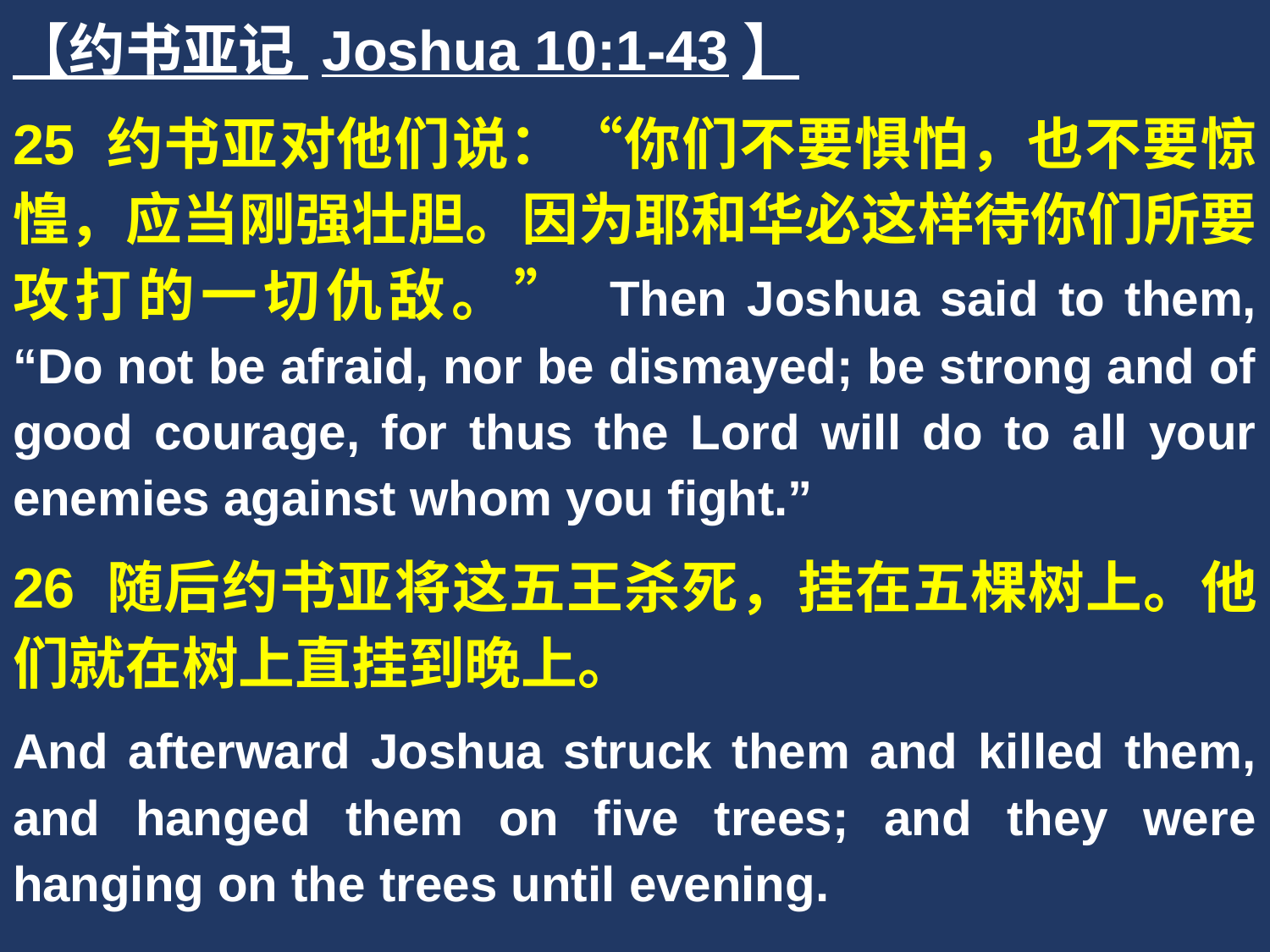

【约书亚记 Joshua 10:1-43】
25 约书亚对他们说：“你们不要惧怕，也不要惊惶，应当刚强壮胆。因为耶和华必这样待你们所要攻打的一切仇敌。” Then Joshua said to them, “Do not be afraid, nor be dismayed; be strong and of good courage, for thus the Lord will do to all your enemies against whom you fight.”
26 随后约书亚将这五王杀死，挂在五棵树上。他们就在树上直挂到晚上。
And afterward Joshua struck them and killed them, and hanged them on five trees; and they were hanging on the trees until evening.